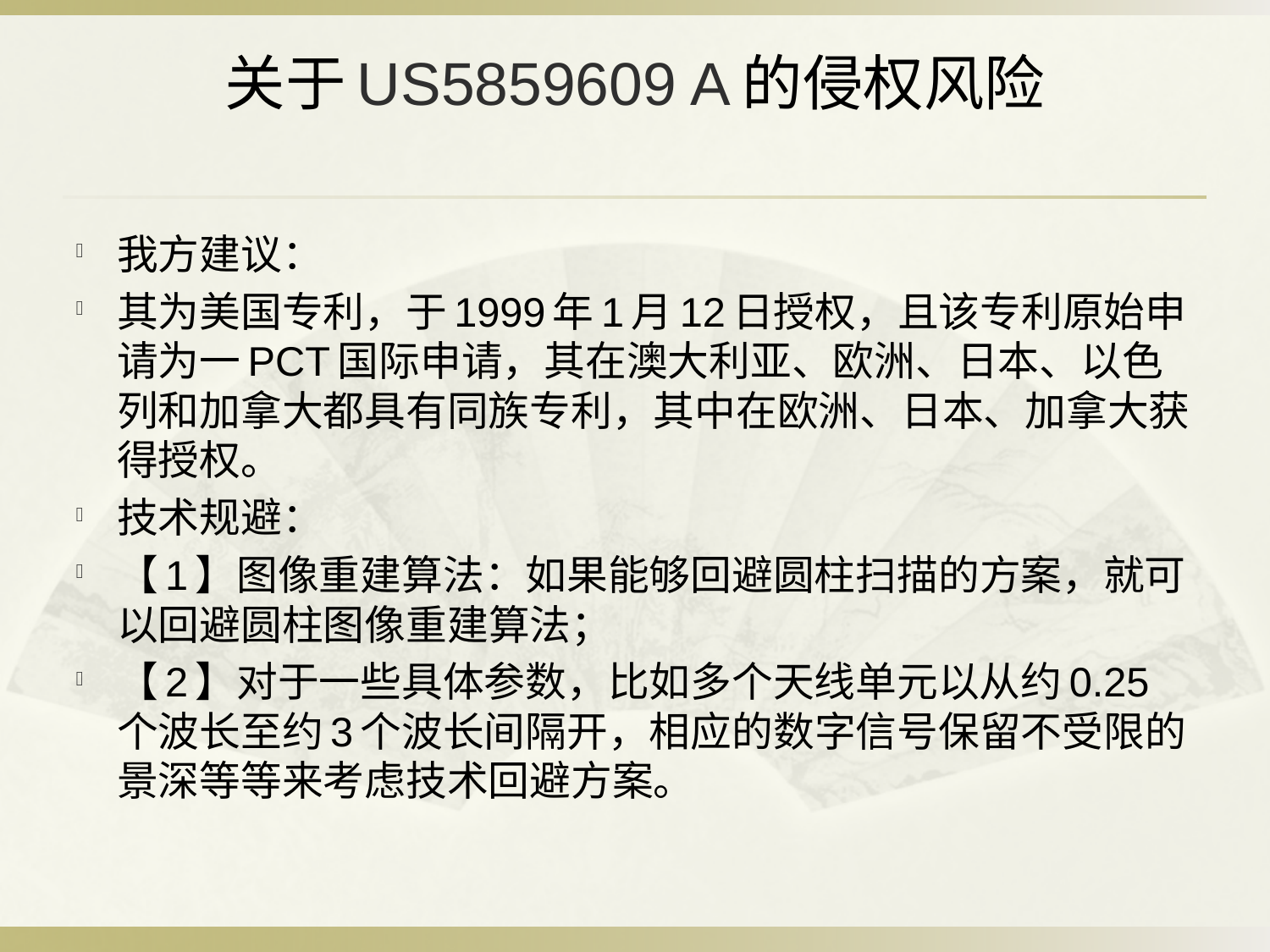

# 关于US5859609 A的侵权风险
我方建议：
其为美国专利，于1999年1月12日授权，且该专利原始申请为一PCT国际申请，其在澳大利亚、欧洲、日本、以色列和加拿大都具有同族专利，其中在欧洲、日本、加拿大获得授权。
技术规避：
【1】图像重建算法：如果能够回避圆柱扫描的方案，就可以回避圆柱图像重建算法；
【2】对于一些具体参数，比如多个天线单元以从约0.25个波长至约3个波长间隔开，相应的数字信号保留不受限的景深等等来考虑技术回避方案。